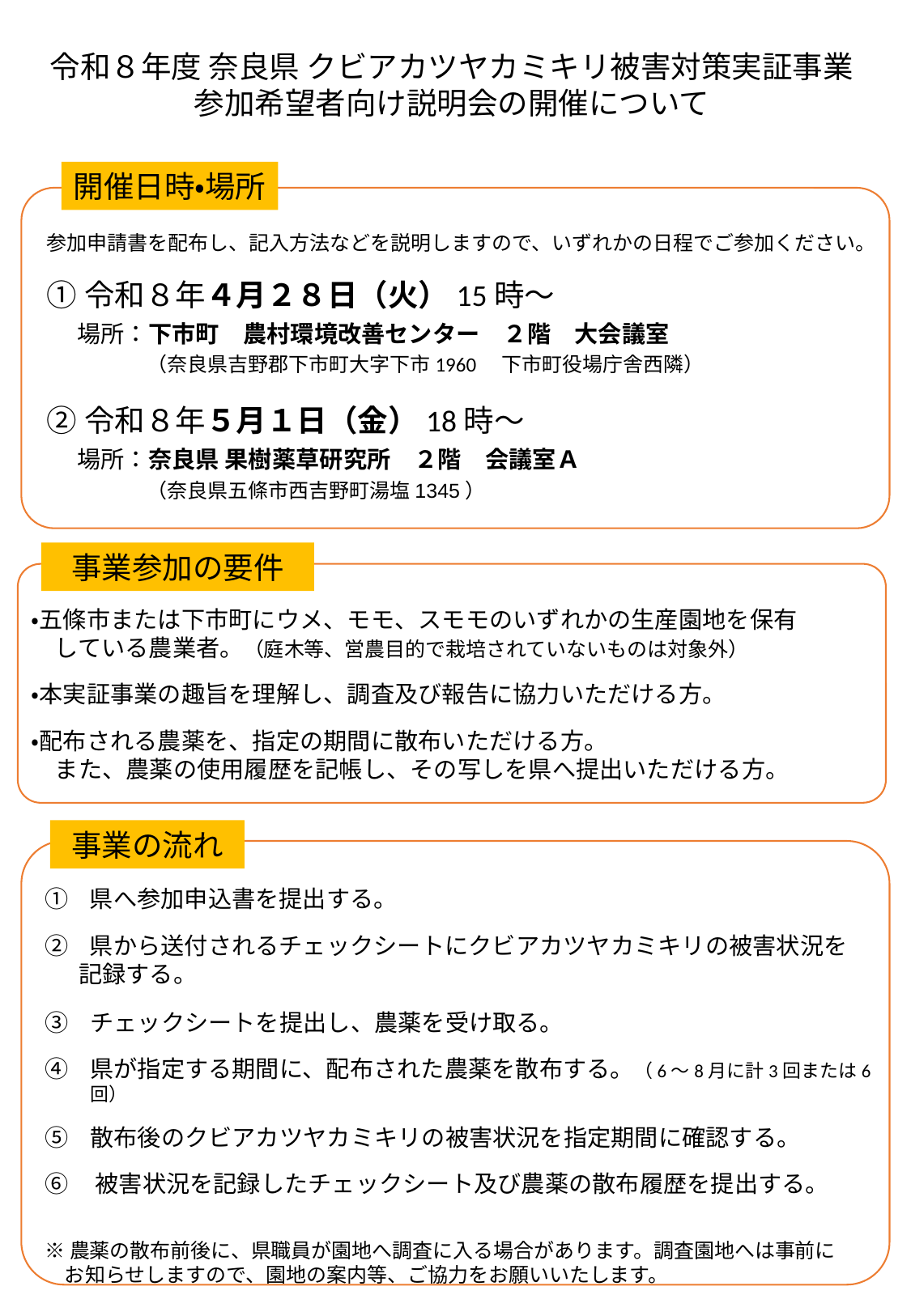

令和８年度 奈良県 クビアカツヤカミキリ被害対策実証事業
参加希望者向け説明会の開催について
開催日時・場所

参加申請書を配布し、記入方法などを説明しますので、いずれかの日程でご参加ください。

➀令和８年４月２８日（火）15時～
　場所：下市町　農村環境改善センター　２階　大会議室
　 　　　（奈良県吉野郡下市町大字下市1960　下市町役場庁舎西隣）

②令和８年５月１日（金）18時～
　場所：奈良県 果樹薬草研究所　２階　会議室Ａ
　 　　　（奈良県五條市西吉野町湯塩1345）
事業参加の要件

・五條市または下市町にウメ、モモ、スモモのいずれかの生産園地を保有
　している農業者。（庭木等、営農目的で栽培されていないものは対象外）

・本実証事業の趣旨を理解し、調査及び報告に協力いただける方。

・配布される農薬を、指定の期間に散布いただける方。
　また、農薬の使用履歴を記帳し、その写しを県へ提出いただける方。
事業の流れ

➀   県へ参加申込書を提出する。

➁   県から送付されるチェックシートにクビアカツヤカミキリの被害状況を
　  記録する。

チェックシートを提出し、農薬を受け取る。

県が指定する期間に、配布された農薬を散布する。（6～8月に計3回または6回）

散布後のクビアカツヤカミキリの被害状況を指定期間に確認する。

⑥    被害状況を記録したチェックシート及び農薬の散布履歴を提出する。

※農薬の散布前後に、県職員が園地へ調査に入る場合があります。調査園地へは事前に
　お知らせしますので、園地の案内等、ご協力をお願いいたします。